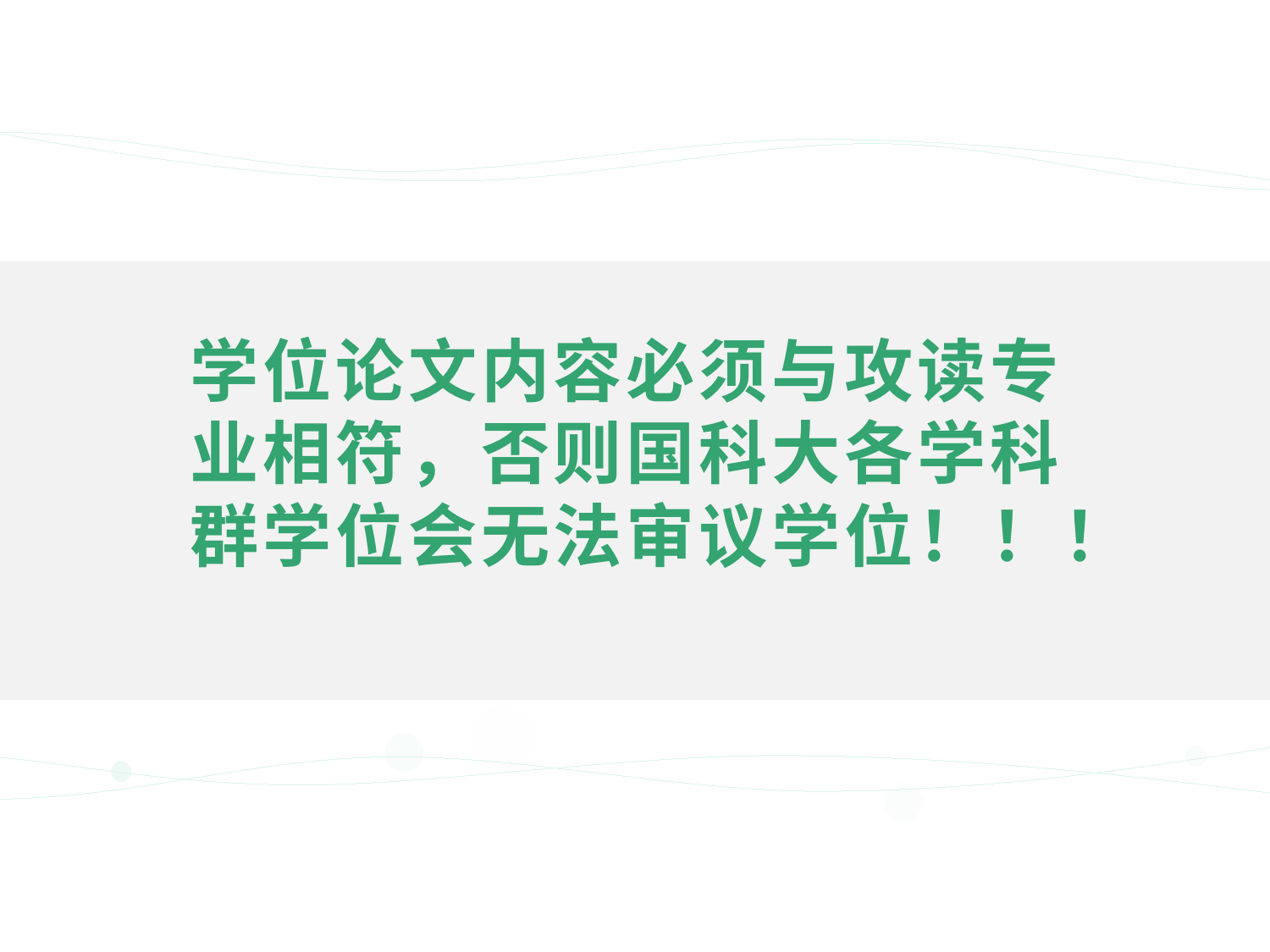

学位论文内容必须与攻读专业相符，否则国科大各学科群学位会无法审议学位！！！